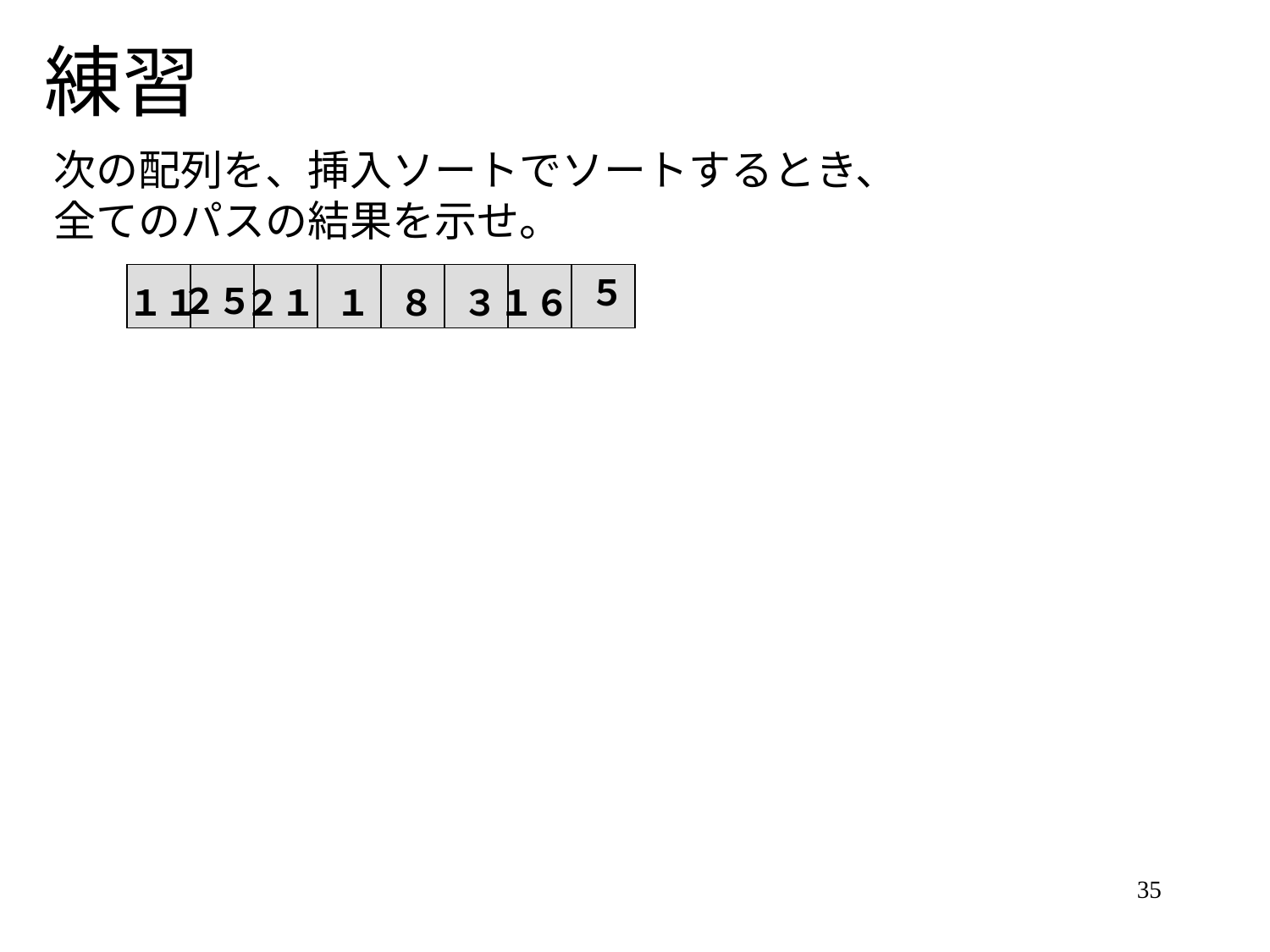

# 練習
次の配列を、挿入ソートでソートするとき、
全てのパスの結果を示せ。

５
２５
１１
２１
１
８
３
１６
35